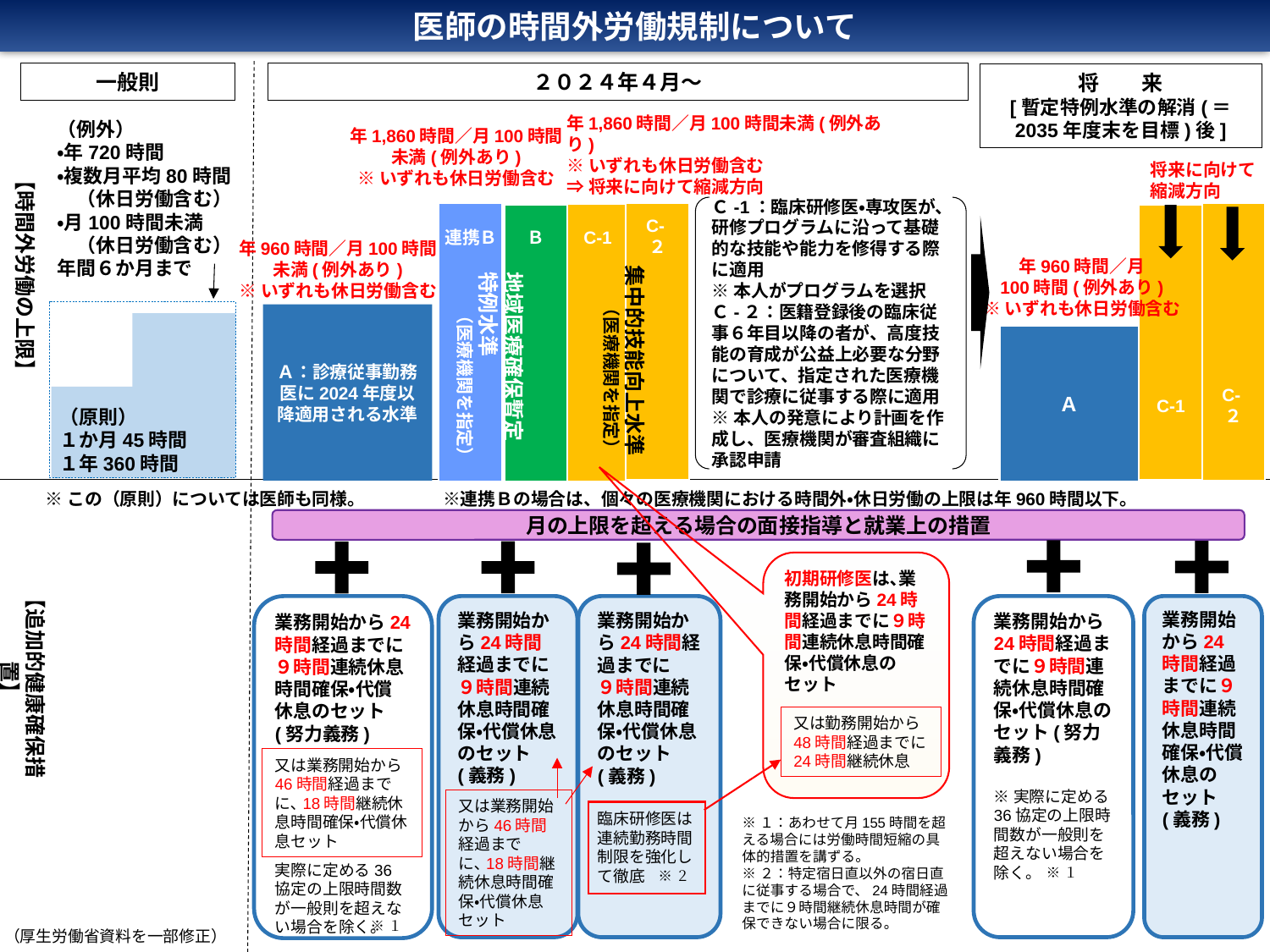

医師の時間外労働規制について
一般則
２０２４年４月～
将　　来
[暫定特例水準の解消(＝
2035年度末を目標)後]
（例外）
・年720時間
・複数月平均80時間
　（休日労働含む）
・月100時間未満
　（休日労働含む）
年間６か月まで
年1,860時間／月100時間未満(例外あり)
※いずれも休日労働含む
⇒将来に向けて縮減方向
年1,860時間／月100時間未満(例外あり)
※いずれも休日労働含む
【時間外労働の上限】
将来に向けて
縮減方向
Ｃ-1：臨床研修医・専攻医が、研修プログラムに沿って基礎的な技能や能力を修得する際に適用
※本人がプログラムを選択
Ｃ-２：医籍登録後の臨床従事６年目以降の者が、高度技能の育成が公益上必要な分野について、指定された医療機関で診療に従事する際に適用
※本人の発意により計画を作成し、医療機関が審査組織に承認申請

C-２

C-２

C-1

Ｂ

C-1

連携Ｂ
年960時間／月100時間
未満(例外あり)
※いずれも休日労働含む
集中的技能向上水準
　　（医療機関を指定）
年960時間／月
100時間(例外あり)
※いずれも休日労働含む
地域医療確保暫定
特例水準
　　（医療機関を指定）

Ａ：診療従事勤務
医に2024年度以降適用される水準

Ａ

（原則）
１か月45時間
１年360時間
※この（原則）については医師も同様。　　　　※連携Ｂの場合は、個々の医療機関における時間外・休日労働の上限は年960時間以下。
月の上限を超える場合の面接指導と就業上の措置

初期研修医は､業務開始から24時間経過までに９時間連続休息時間確保・代償休息のセット
【追加的健康確保措置】
業務開始から24時間経過までに９時間連続休息時間確保・代償休息のセット(努力義務)

実際に定める36協定の上限時間数が一般則を超えない場合を除く。
業務開始から24時間経過までに
９時間連続休息時間確保・代償休息のセット(義務)

業務開始から24時間経過までに
９時間連続休息時間確保・代償休息のセット(義務)

臨床研修医は連続勤務時間制限を強化して徹底
業務開始から24時間経過までに９時間連続休息時間確保・代償休息のセット(努力義務)

※実際に定める36協定の上限時間数が一般則を超えない場合を除く。
業務開始から24時間経過までに９時間連続休息時間確保・代償休息のセット(義務)

又は勤務開始から48時間経過までに24時間継続休息
又は業務開始から46時間経過までに､18時間継続休息時間確保・代償休息セット
又は業務開始から46時間経過までに､18時間継続休息時間確保・代償休息セット

※１：あわせて月155時間を超える場合には労働時間短縮の具体的措置を講ずる。
※２：特定宿日直以外の宿日直に従事する場合で、24時間経過までに９時間継続休息時間が確保できない場合に限る。
※１
※２
※１
（厚生労働省資料を一部修正）